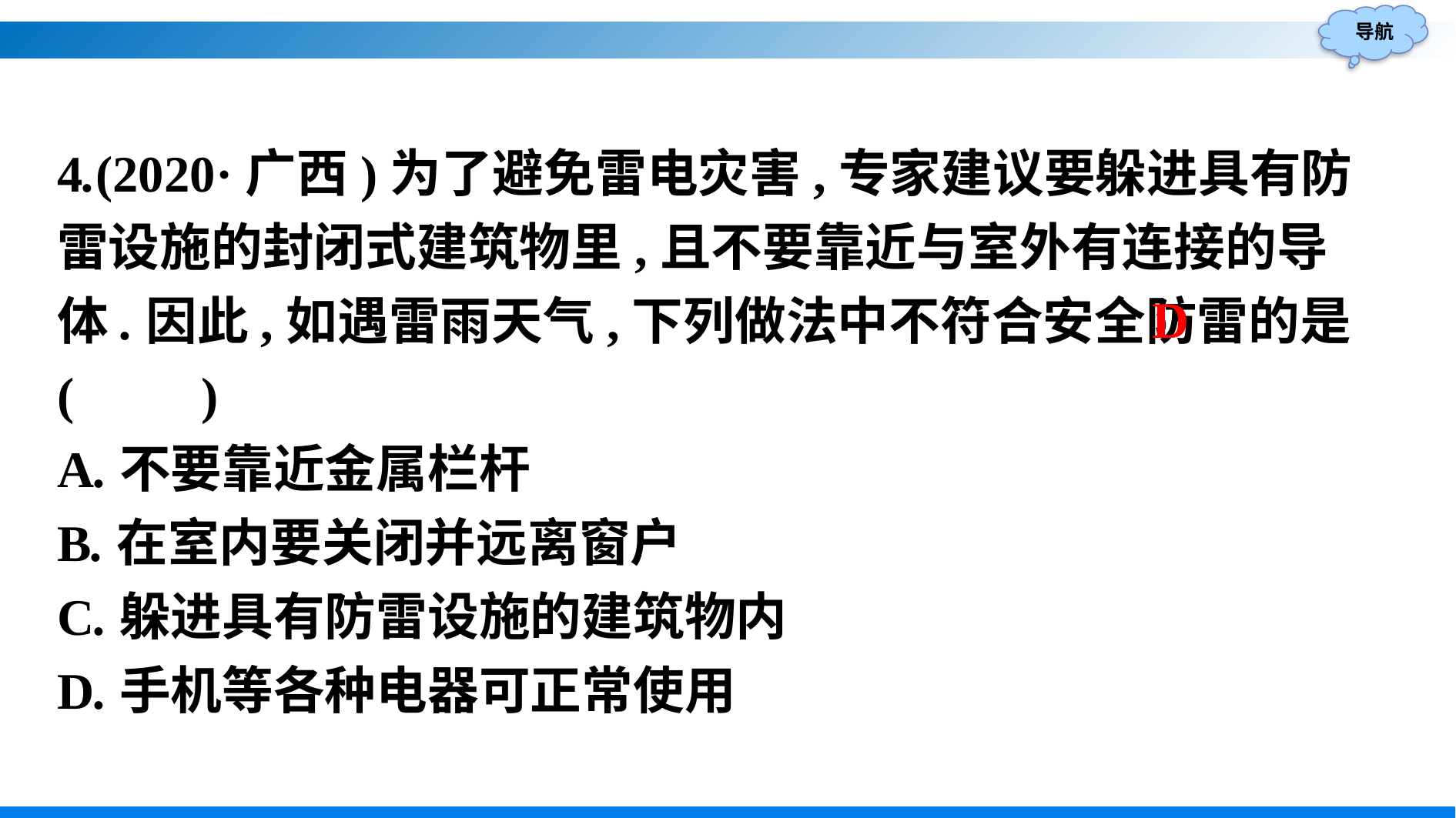

4.(2020·广西)为了避免雷电灾害,专家建议要躲进具有防雷设施的封闭式建筑物里,且不要靠近与室外有连接的导体.因此,如遇雷雨天气,下列做法中不符合安全防雷的是(　　)
A.不要靠近金属栏杆
B.在室内要关闭并远离窗户
C.躲进具有防雷设施的建筑物内
D.手机等各种电器可正常使用
D